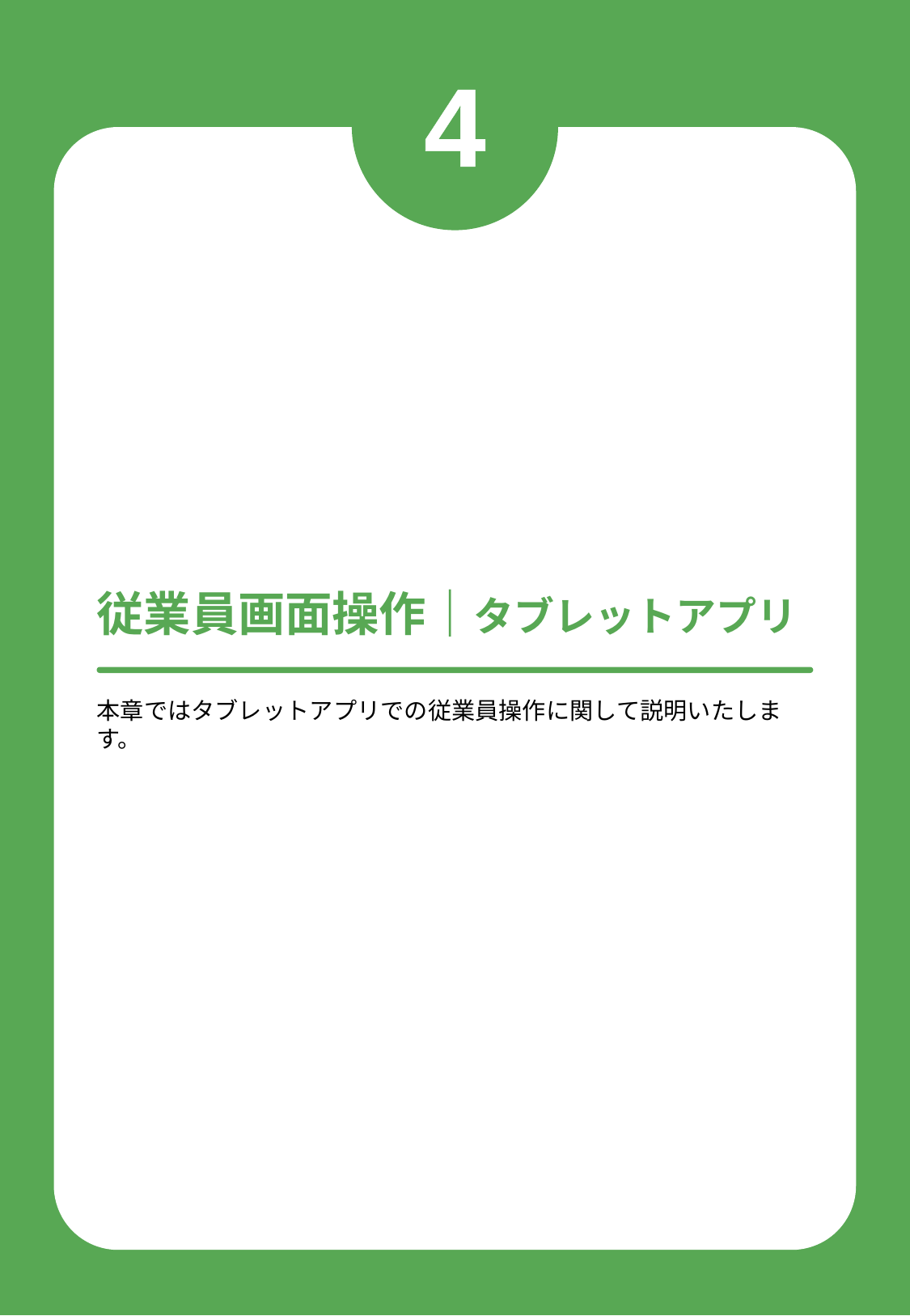

4

従業員画面操作｜タブレットアプリ

本章ではタブレットアプリでの従業員操作に関して説明いたします。